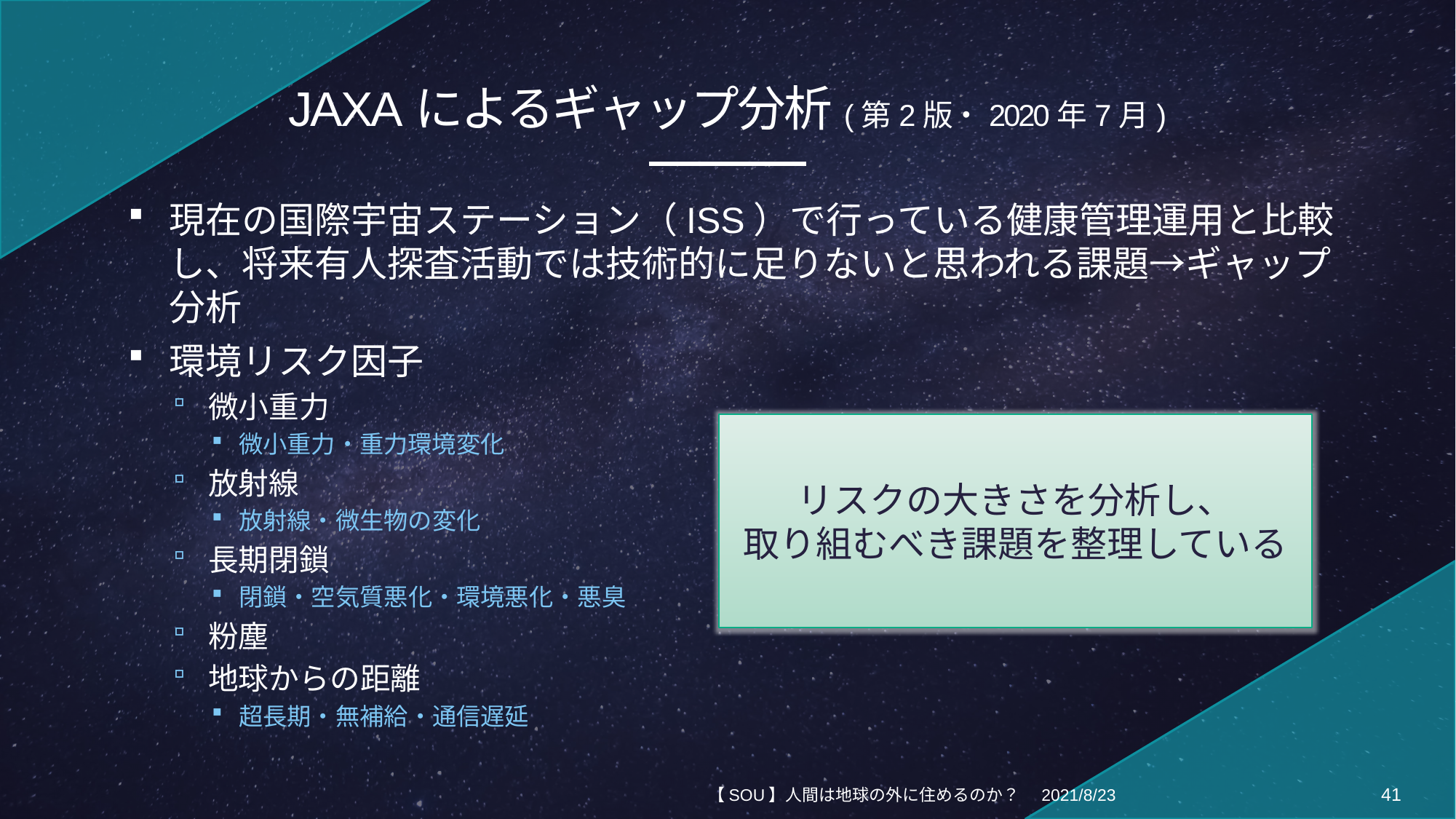

# JAXAによるギャップ分析(第2版・2020年7月)
現在の国際宇宙ステーション（ISS）で行っている健康管理運用と比較し、将来有人探査活動では技術的に足りないと思われる課題→ギャップ分析
環境リスク因子
微小重力
微小重力・重力環境変化
放射線
放射線・微生物の変化
長期閉鎖
閉鎖・空気質悪化・環境悪化・悪臭
粉塵
地球からの距離
超長期・無補給・通信遅延

リスクの大きさを分析し、
取り組むべき課題を整理している
【SOU】人間は地球の外に住めるのか？
2021/8/23
41